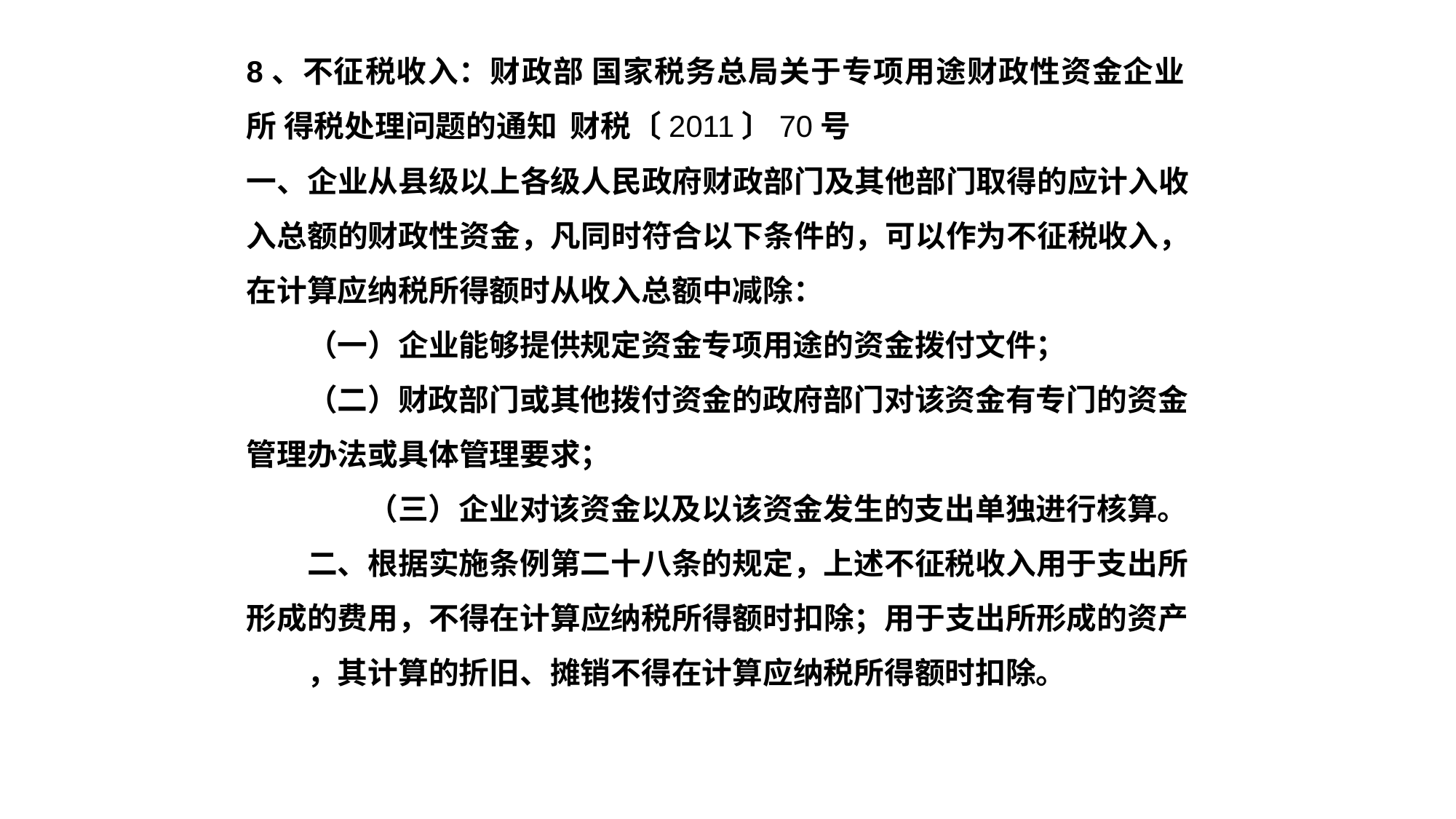

8、不征税收入：财政部 国家税务总局关于专项用途财政性资金企业所 得税处理问题的通知 财税〔2011〕70号
一、企业从县级以上各级人民政府财政部门及其他部门取得的应计入收 入总额的财政性资金，凡同时符合以下条件的，可以作为不征税收入， 在计算应纳税所得额时从收入总额中减除：
（一）企业能够提供规定资金专项用途的资金拨付文件；
（二）财政部门或其他拨付资金的政府部门对该资金有专门的资金 管理办法或具体管理要求；
（三）企业对该资金以及以该资金发生的支出单独进行核算。
二、根据实施条例第二十八条的规定，上述不征税收入用于支出所 形成的费用，不得在计算应纳税所得额时扣除；用于支出所形成的资产
，其计算的折旧、摊销不得在计算应纳税所得额时扣除。